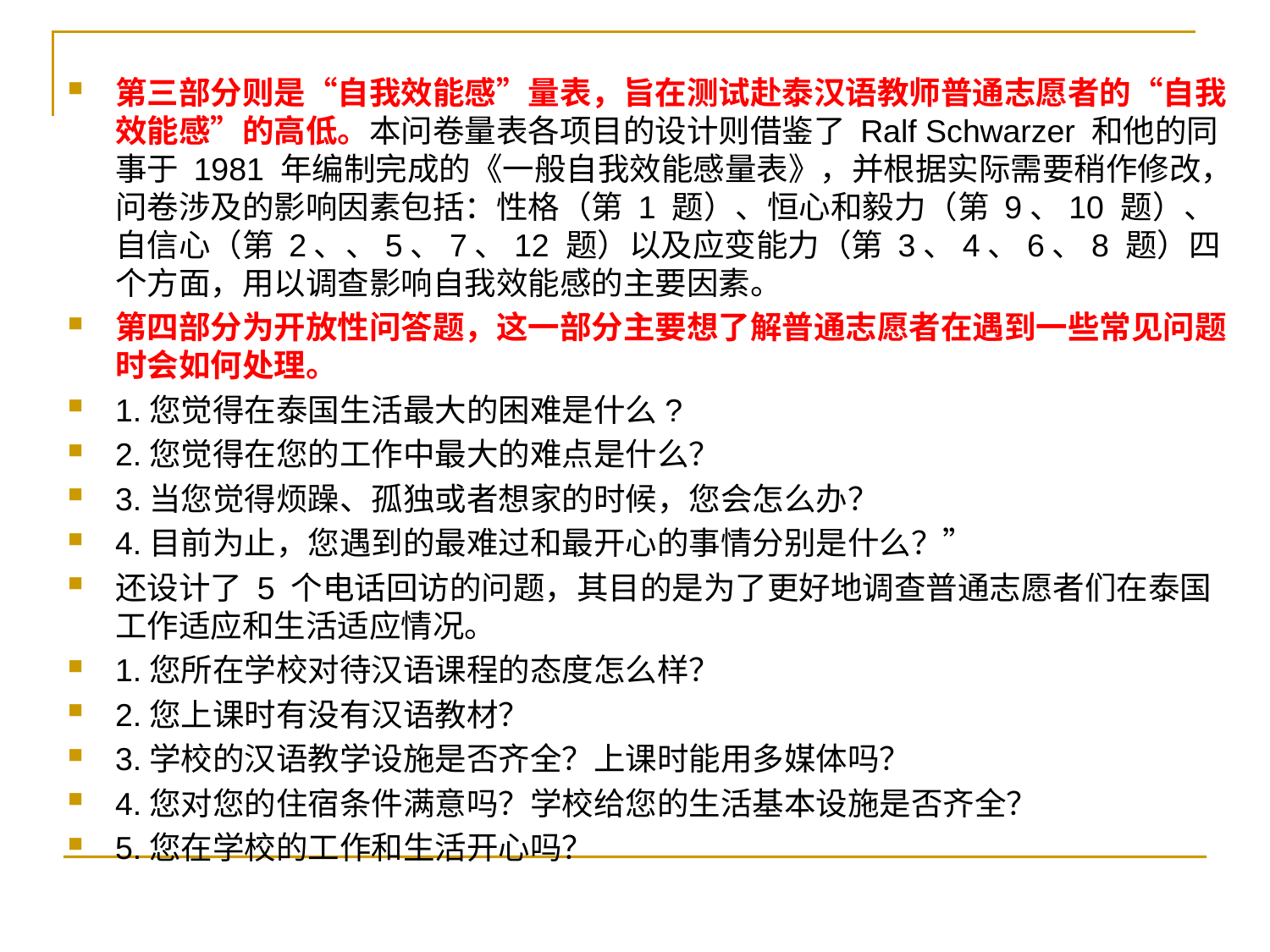

第三部分则是“自我效能感”量表，旨在测试赴泰汉语教师普通志愿者的“自我效能感”的高低。本问卷量表各项目的设计则借鉴了 Ralf Schwarzer 和他的同事于 1981 年编制完成的《一般自我效能感量表》，并根据实际需要稍作修改，问卷涉及的影响因素包括：性格（第 1 题）、恒心和毅力（第 9、10 题）、自信心（第 2、、5、7、12 题）以及应变能力（第 3、4、6、8 题）四个方面，用以调查影响自我效能感的主要因素。
第四部分为开放性问答题，这一部分主要想了解普通志愿者在遇到一些常见问题时会如何处理。
1.您觉得在泰国生活最大的困难是什么?
2.您觉得在您的工作中最大的难点是什么？
3.当您觉得烦躁、孤独或者想家的时候，您会怎么办？
4.目前为止，您遇到的最难过和最开心的事情分别是什么？”
还设计了 5 个电话回访的问题，其目的是为了更好地调查普通志愿者们在泰国工作适应和生活适应情况。
1.您所在学校对待汉语课程的态度怎么样？
2.您上课时有没有汉语教材？
3.学校的汉语教学设施是否齐全？上课时能用多媒体吗？
4.您对您的住宿条件满意吗？学校给您的生活基本设施是否齐全？
5.您在学校的工作和生活开心吗？